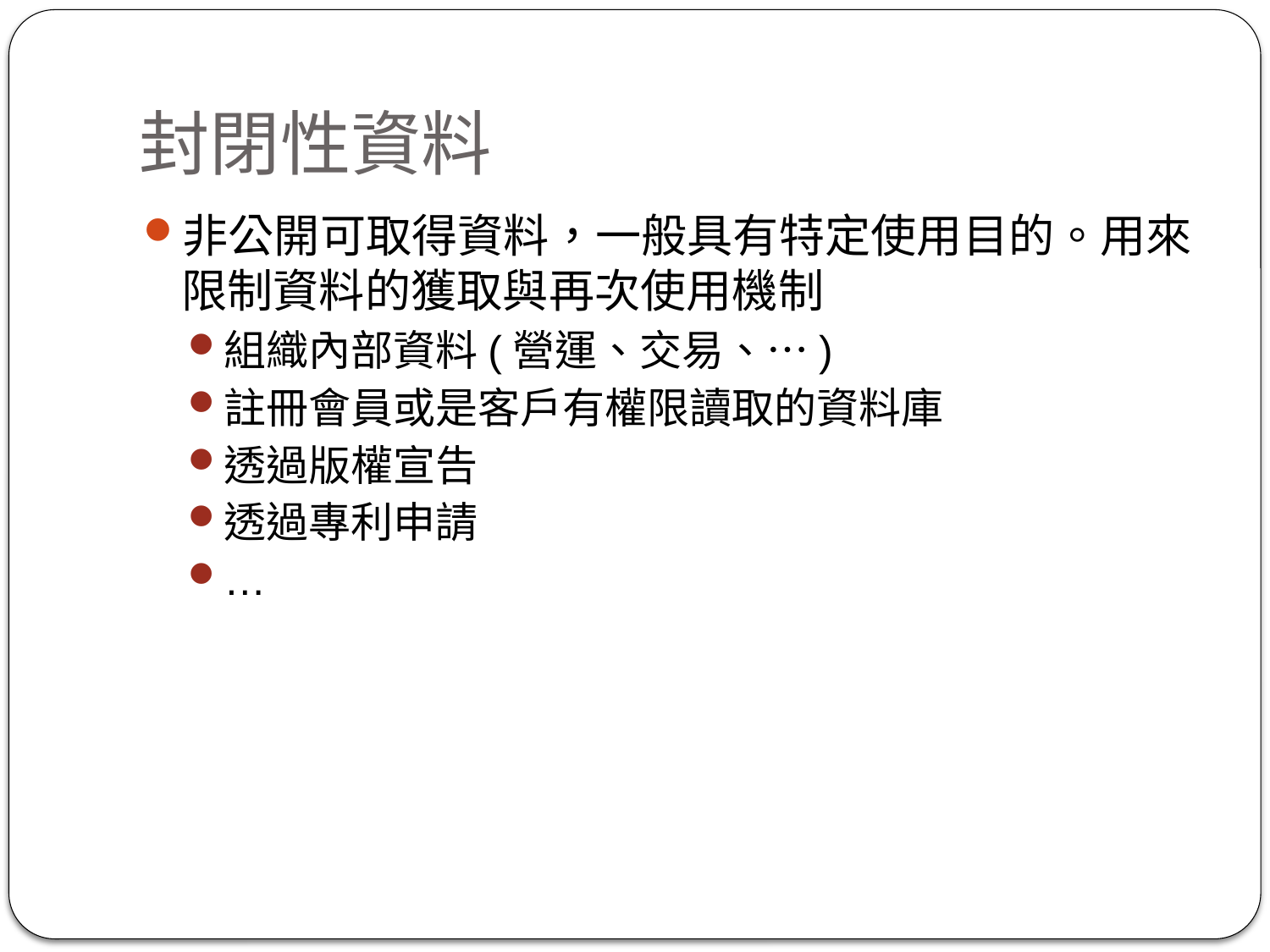

# 封閉性資料
非公開可取得資料，一般具有特定使用目的。用來限制資料的獲取與再次使用機制
組織內部資料(營運、交易、…)
註冊會員或是客戶有權限讀取的資料庫
透過版權宣告
透過專利申請
…